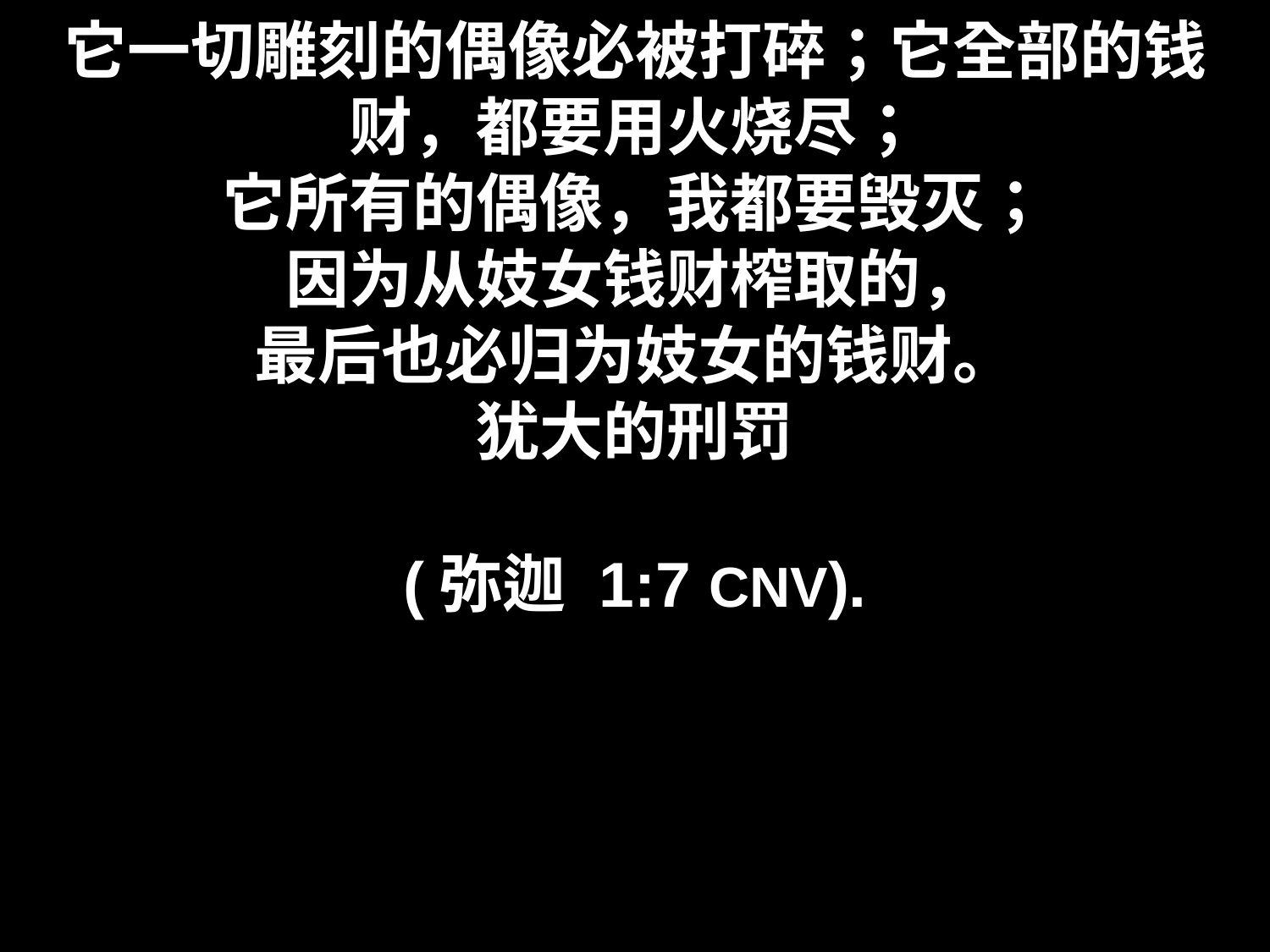

# 它一切雕刻的偶像必被打碎；它全部的钱财，都要用火烧尽； 它所有的偶像，我都要毁灭； 因为从妓女钱财榨取的， 最后也必归为妓女的钱财。 犹大的刑罚 (弥迦 1:7 CNV).